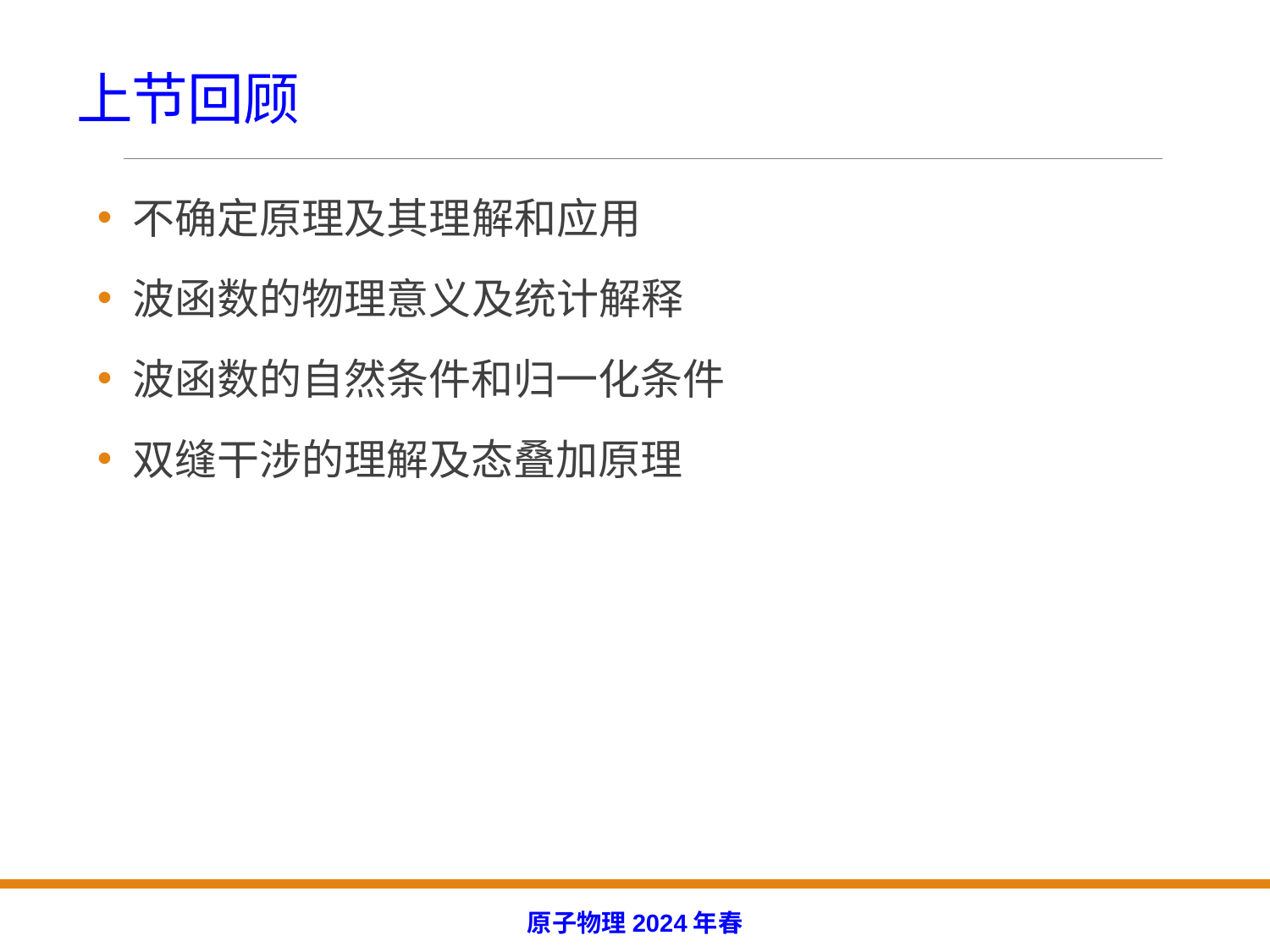

# 上节回顾
不确定原理及其理解和应用
波函数的物理意义及统计解释
波函数的自然条件和归一化条件
双缝干涉的理解及态叠加原理

原子物理2024年春
80